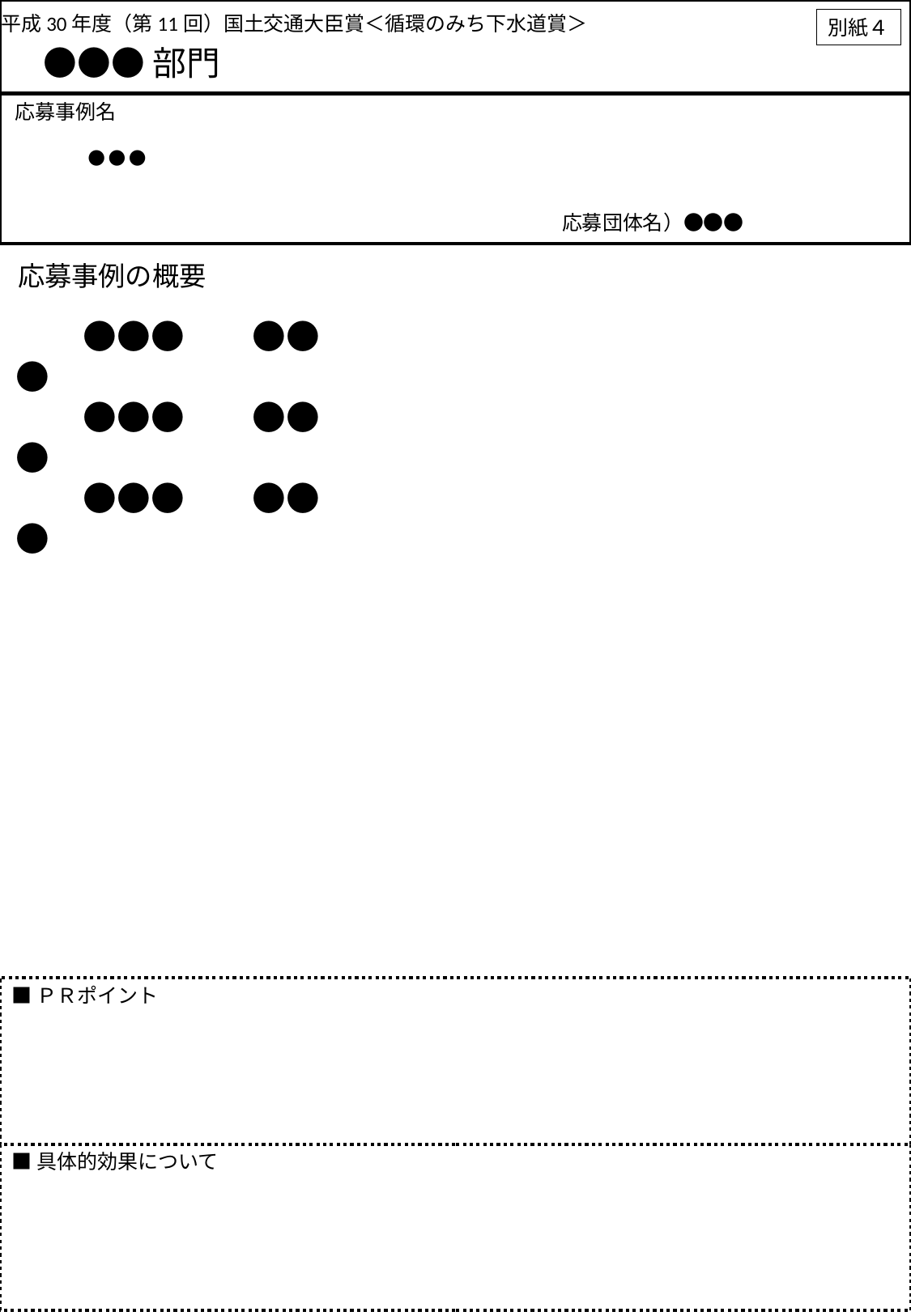

平成30年度（第11回）国土交通大臣賞＜循環のみち下水道賞＞
別紙４
ｲﾉﾍﾞｰｼｮﾝ、ﾚｼﾞﾘｴﾝﾄ、ｱｾｯﾄﾏﾈｼﾞﾒﾝﾄ、広報・教育のいずれかを記載
●●●部門
応募事例のタイトル、応募者名を記載
※簡潔にお願いします
　（記載例）・下水熱を利用した歩道融雪
　　　　　　　・キャリア教育を意識した夏季連携講座「下水道マニア」
※副題付記も可能ですが、受賞した際に表彰状への記載を省略する場合がございます。

応募事例名
●●●
応募団体名）●●●
応募事例の概要
　　●●●　　●●●
　　●●●　　●●●
　　●●●　　●●●
①応募事例の概要、理由
②応募事例の説明にあたり望ましい写真、図、表
※写真、図、表の内容については、第三者の肖像権、プライバシー等を侵害することのないよう十分ご注意ください。
※また、選定された場合は、パンフレット・ホームページ等で使用する場合がございます。あらかじめご了承ください。
■ＰＲポイント

ＰＲポイント及び具体的効果について記載

■具体的効果について